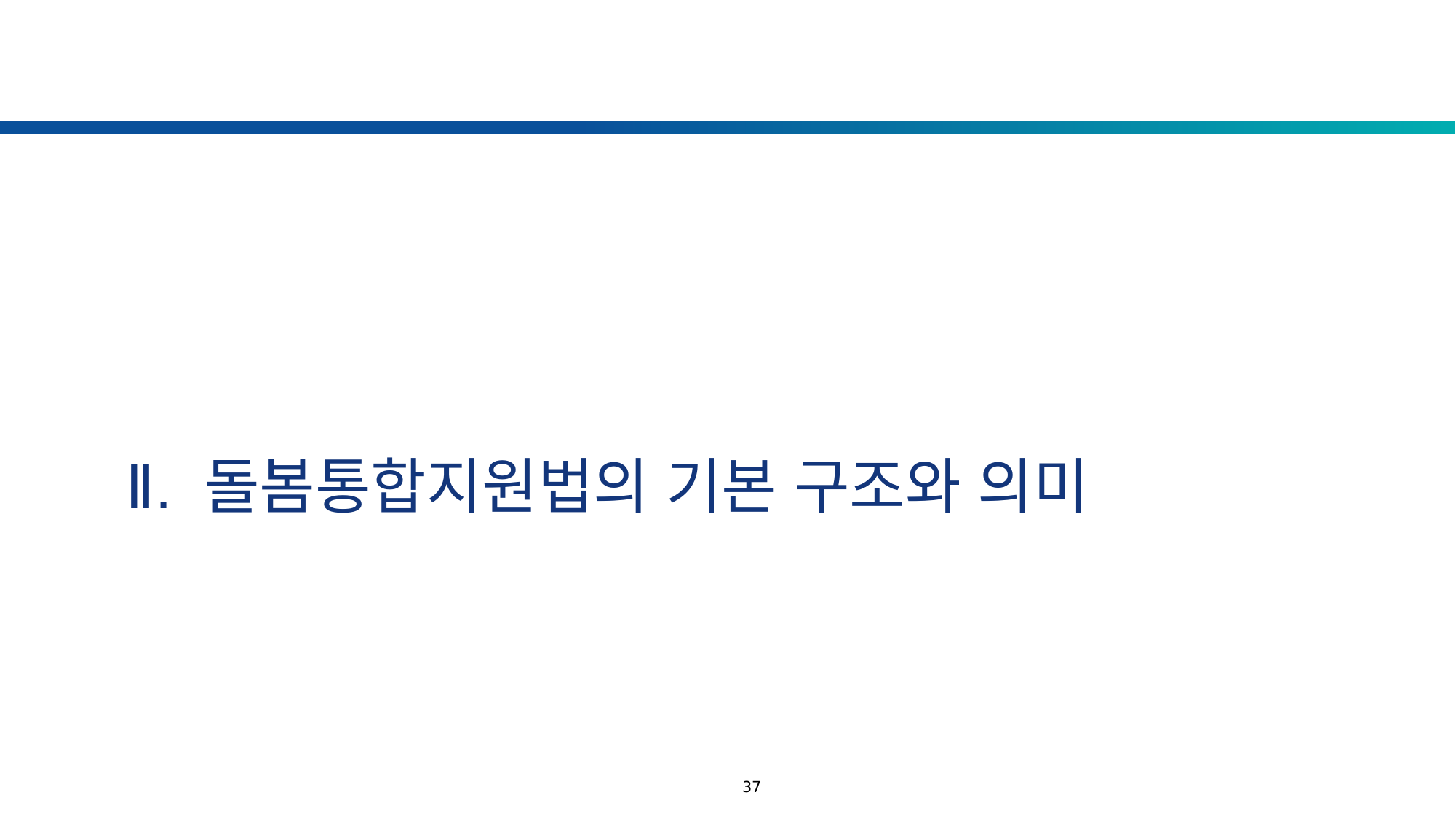

Ⅱ. 돌봄통합지원법의 기본 구조와 의미
#
37